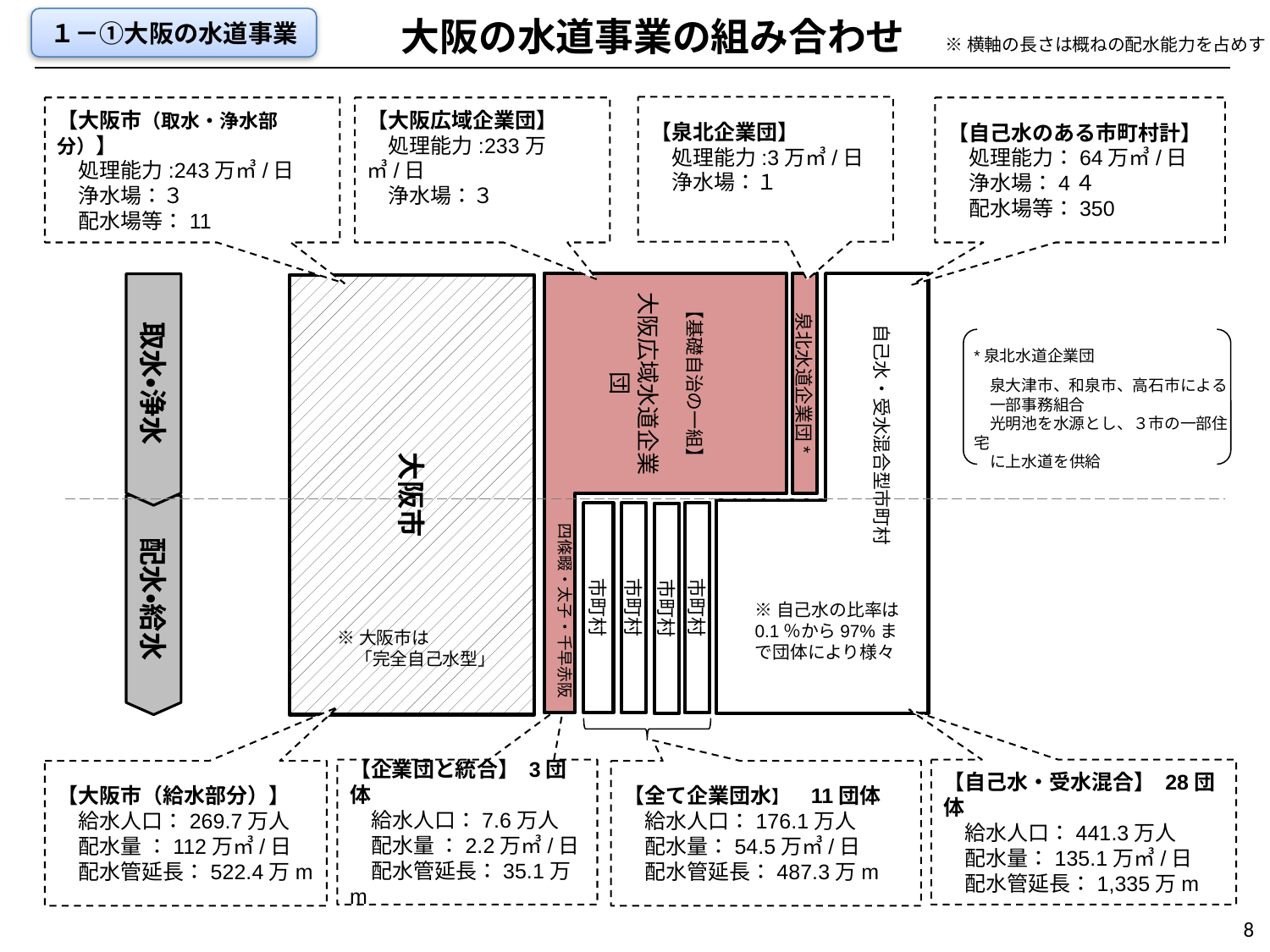

大阪の水道事業の組み合わせ
１－①大阪の水道事業
※横軸の長さは概ねの配水能力を占めす
【泉北企業団】
　処理能力:3万㎥/日
　浄水場：１

【大阪市（取水・浄水部分）】
　処理能力:243万㎥/日
　浄水場：３
　配水場等：11
【大阪広域企業団】
　処理能力:233万㎥/日
　浄水場：３

【自己水のある市町村計】
　処理能力：64万㎥/日
　浄水場：4４
　配水場等：350

泉北水道企業団*

【基礎自治の一組】

大阪広域水道企業団
取水・浄水
大阪市
自己水・受水混合型市町村

*泉北水道企業団

　泉大津市、和泉市、高石市による
　一部事務組合
　光明池を水源とし、３市の一部住宅
　に上水道を供給
配水・給水
市町村
市町村
市町村
市町村
四條畷・太子・千早赤阪
※自己水の比率は0.1％から97%まで団体により様々
※大阪市は
　「完全自己水型」

【企業団と統合】 3団体
　給水人口：7.6万人
　配水量 ：2.2万㎥/日
　配水管延長：35.1万m
【自己水・受水混合】 28団体
　給水人口：441.3万人
　配水量：135.1万㎥/日
　配水管延長：1,335万m
【大阪市（給水部分）】
　給水人口：269.7万人
　配水量 ：112万㎥/日
　配水管延長：522.4万m
【全て企業団水】　11団体
　給水人口：176.1万人
　配水量：54.5万㎥/日
　配水管延長：487.3万m
8